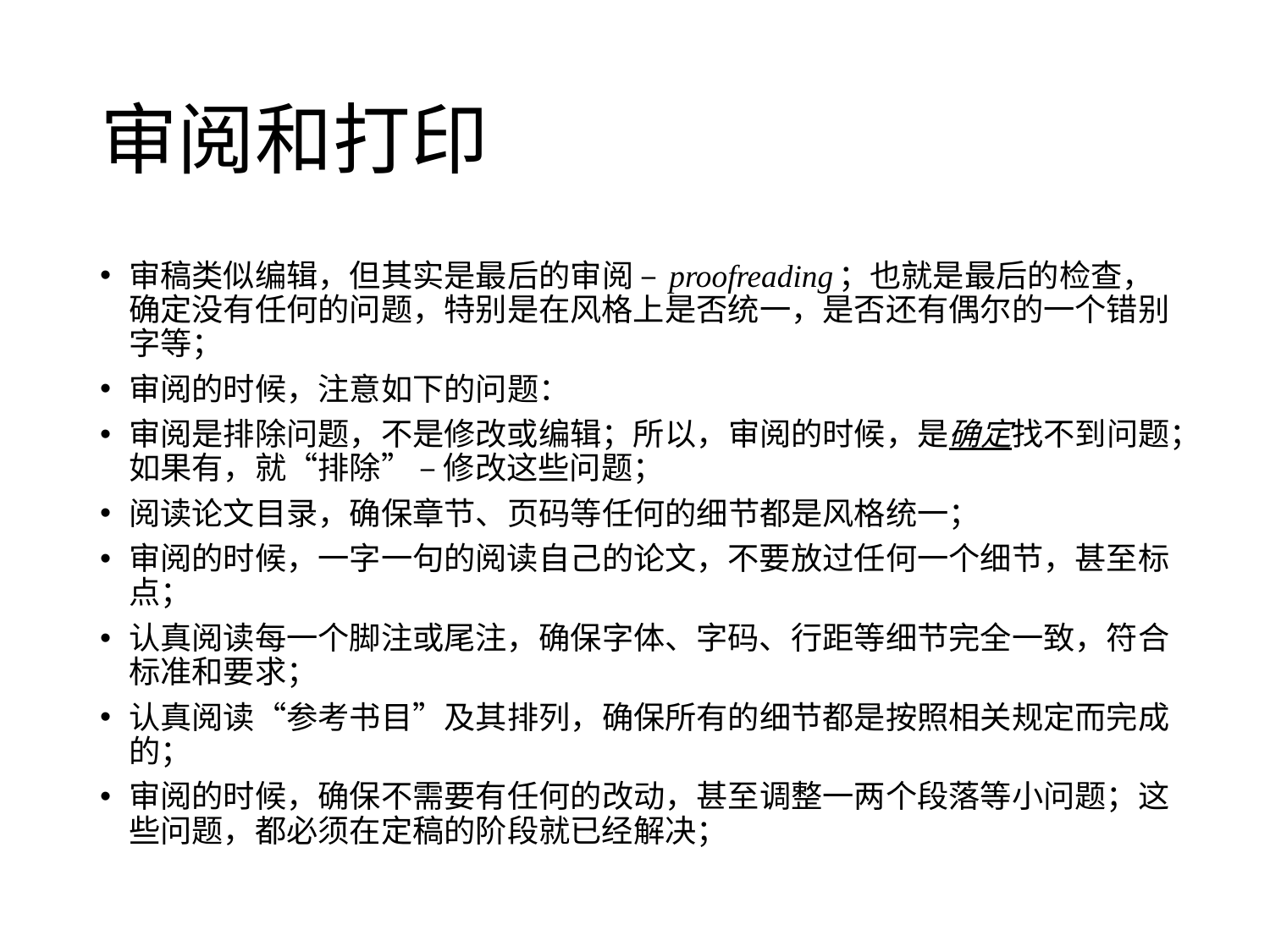

# 审阅和打印
审稿类似编辑，但其实是最后的审阅 – proofreading；也就是最后的检查，确定没有任何的问题，特别是在风格上是否统一，是否还有偶尔的一个错别字等；
审阅的时候，注意如下的问题：
审阅是排除问题，不是修改或编辑；所以，审阅的时候，是确定找不到问题；如果有，就“排除” – 修改这些问题；
阅读论文目录，确保章节、页码等任何的细节都是风格统一；
审阅的时候，一字一句的阅读自己的论文，不要放过任何一个细节，甚至标点；
认真阅读每一个脚注或尾注，确保字体、字码、行距等细节完全一致，符合标准和要求；
认真阅读“参考书目”及其排列，确保所有的细节都是按照相关规定而完成的；
审阅的时候，确保不需要有任何的改动，甚至调整一两个段落等小问题；这些问题，都必须在定稿的阶段就已经解决；